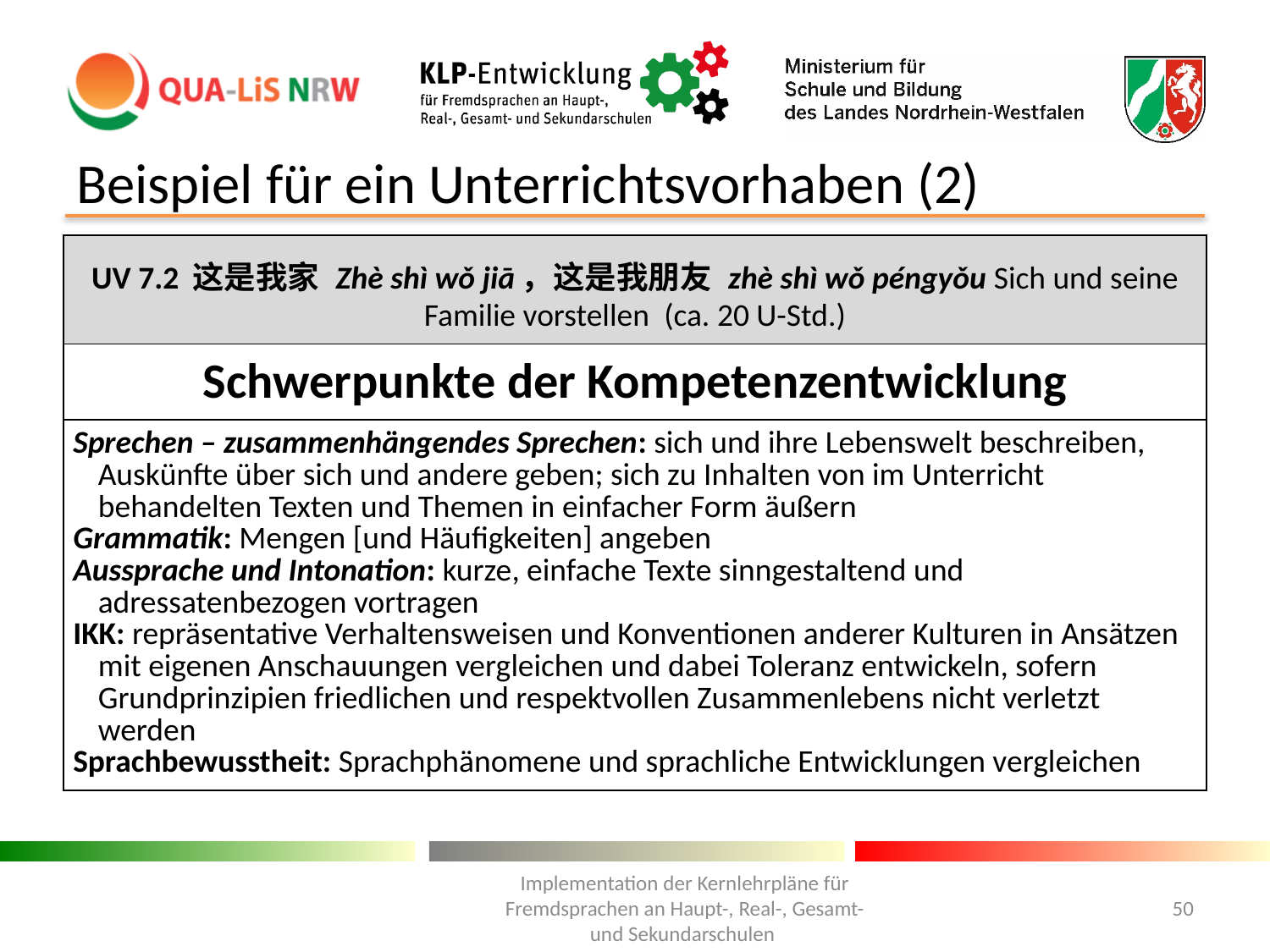

# Beispiel für ein Unterrichtsvorhaben (2)
| UV 7.2 这是我家 Zhè shì wǒ jiā，这是我朋友 zhè shì wǒ péngyǒu Sich und seine Familie vorstellen (ca. 20 U-Std.) |
| --- |
| Schwerpunkte der Kompetenzentwicklung |
| Sprechen – zusammenhängendes Sprechen: sich und ihre Lebenswelt beschreiben, Auskünfte über sich und andere geben; sich zu Inhalten von im Unterricht behandelten Texten und Themen in einfacher Form äußern Grammatik: Mengen [und Häufigkeiten] angeben Aussprache und Intonation: kurze, einfache Texte sinngestaltend und adressatenbezogen vortragen IKK: repräsentative Verhaltensweisen und Konventionen anderer Kulturen in Ansätzen mit eigenen Anschauungen vergleichen und dabei Toleranz entwickeln, sofern Grundprinzipien friedlichen und respektvollen Zusammenlebens nicht verletzt werden Sprachbewusstheit: Sprachphänomene und sprachliche Entwicklungen vergleichen |
Implementation der Kernlehrpläne für Fremdsprachen an Haupt-, Real-, Gesamt- und Sekundarschulen
50